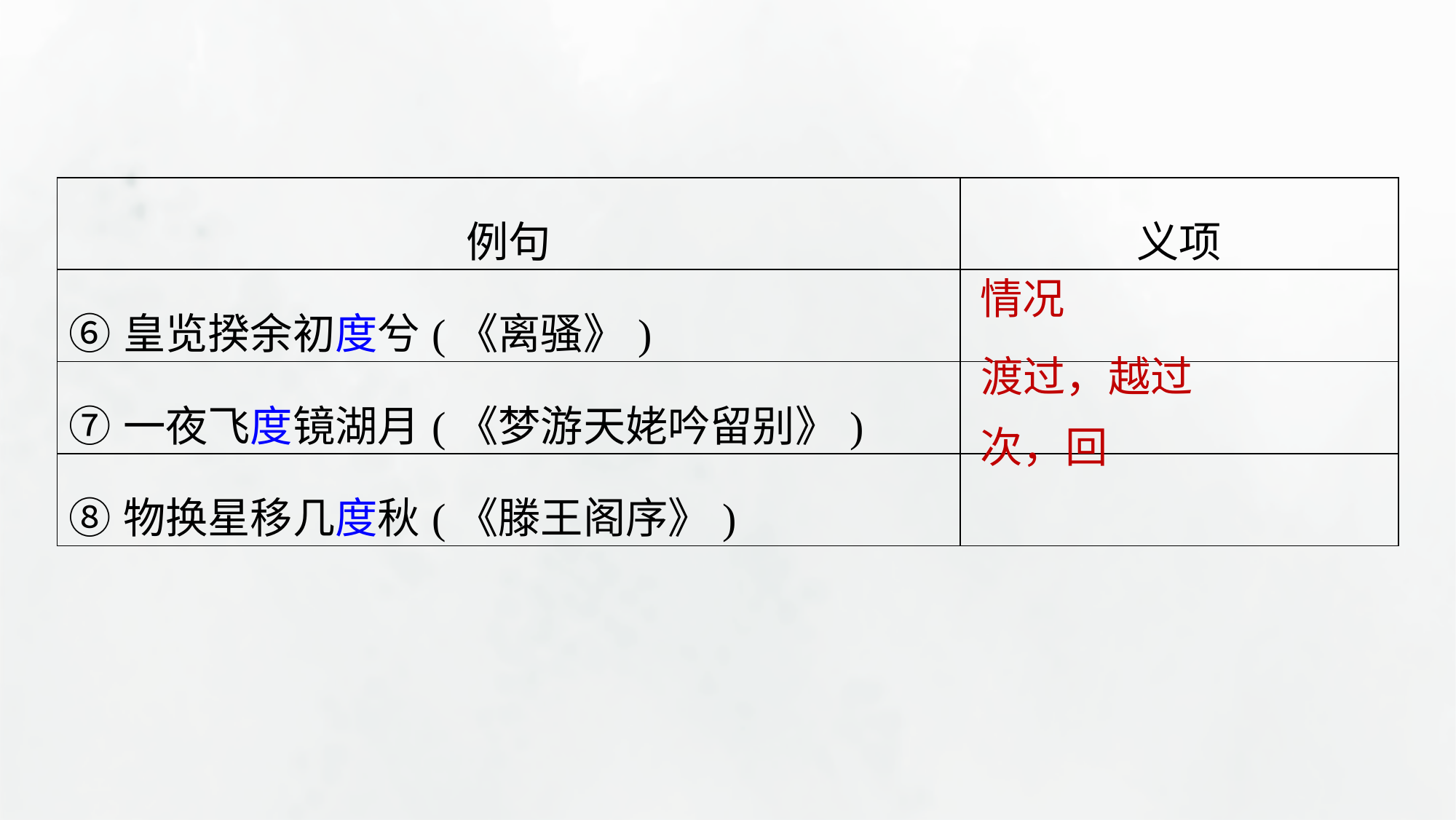

| 例句 | 义项 |
| --- | --- |
| ⑥皇览揆余初度兮(《离骚》) |  |
| ⑦一夜飞度镜湖月(《梦游天姥吟留别》) |  |
| ⑧物换星移几度秋(《滕王阁序》) |  |
情况
渡过，越过
次，回